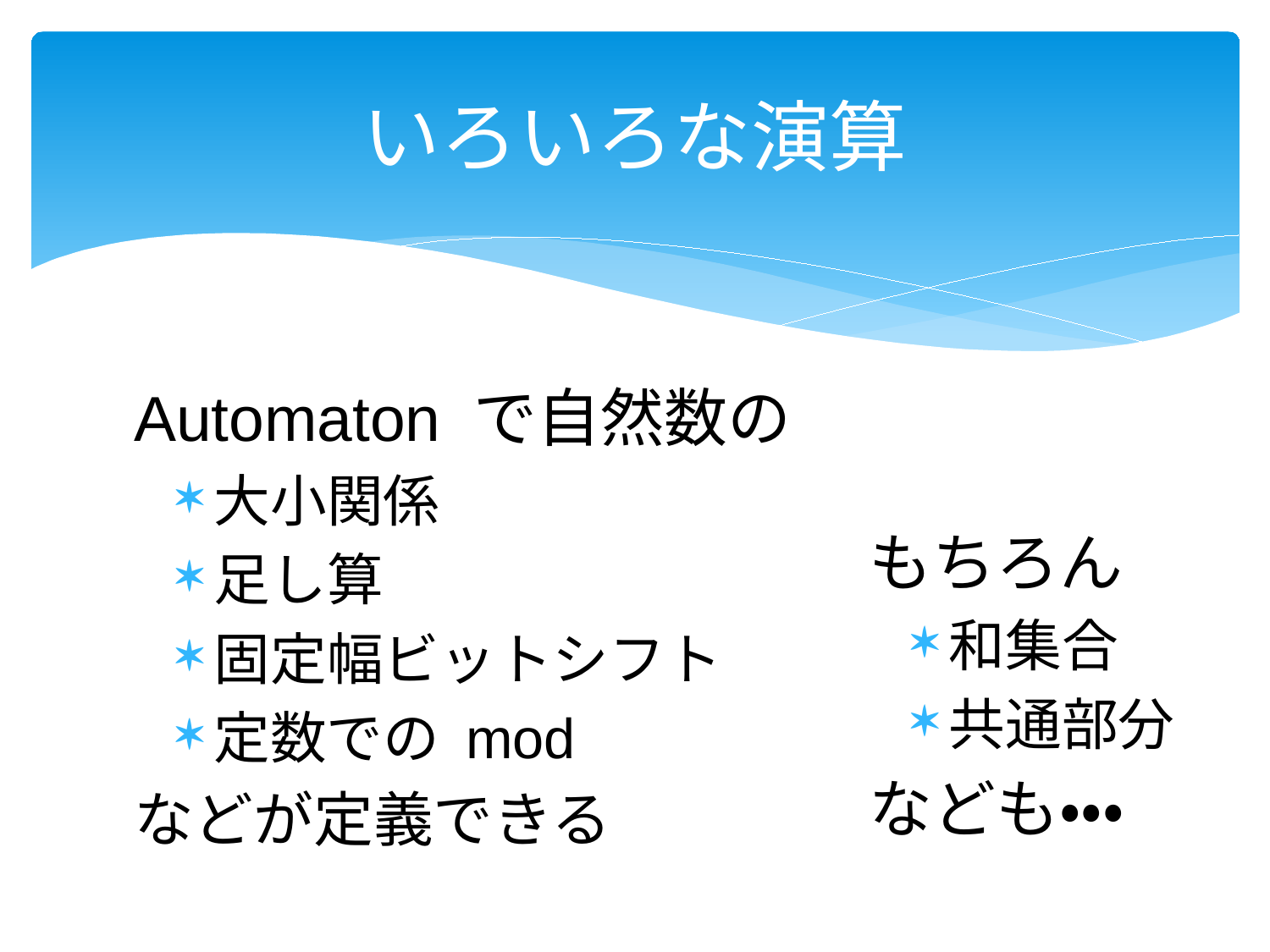

# いろいろな演算
Automaton で自然数の
大小関係
足し算
固定幅ビットシフト
定数での mod
などが定義できる
もちろん
和集合
共通部分
なども・・・